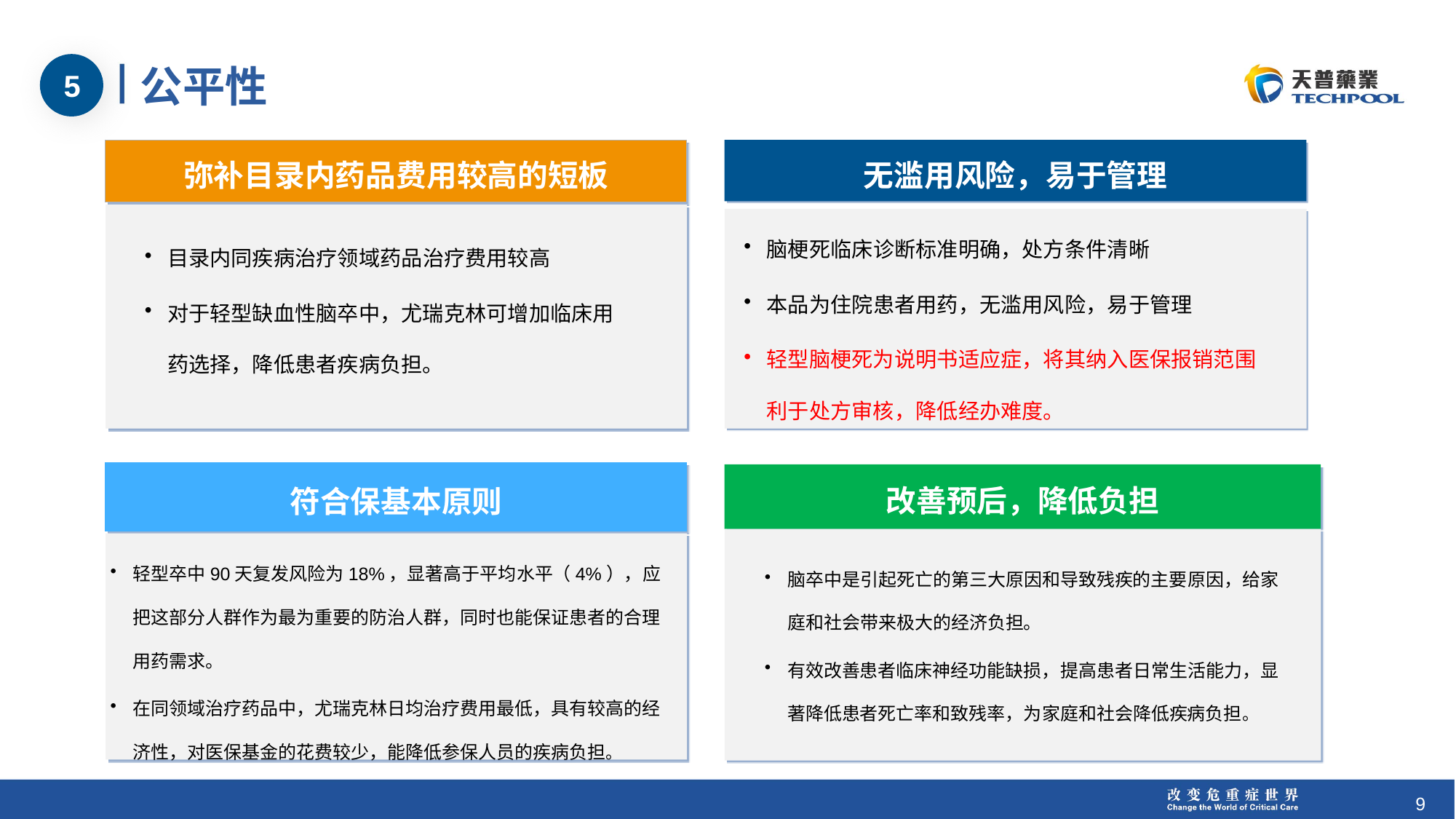

5
# 公平性
弥补目录内药品费用较高的短板
目录内同疾病治疗领域药品治疗费用较高
对于轻型缺血性脑卒中，尤瑞克林可增加临床用药选择，降低患者疾病负担。

无滥用风险，易于管理
脑梗死临床诊断标准明确，处方条件清晰
本品为住院患者用药，无滥用风险，易于管理
轻型脑梗死为说明书适应症，将其纳入医保报销范围利于处方审核，降低经办难度。

符合保基本原则
轻型卒中90天复发风险为18%，显著高于平均水平（4%），应把这部分人群作为最为重要的防治人群，同时也能保证患者的合理用药需求。
在同领域治疗药品中，尤瑞克林日均治疗费用最低，具有较高的经济性，对医保基金的花费较少，能降低参保人员的疾病负担。

改善预后，降低负担

脑卒中是引起死亡的第三大原因和导致残疾的主要原因，给家庭和社会带来极大的经济负担。
有效改善患者临床神经功能缺损，提高患者日常生活能力，显著降低患者死亡率和致残率，为家庭和社会降低疾病负担。